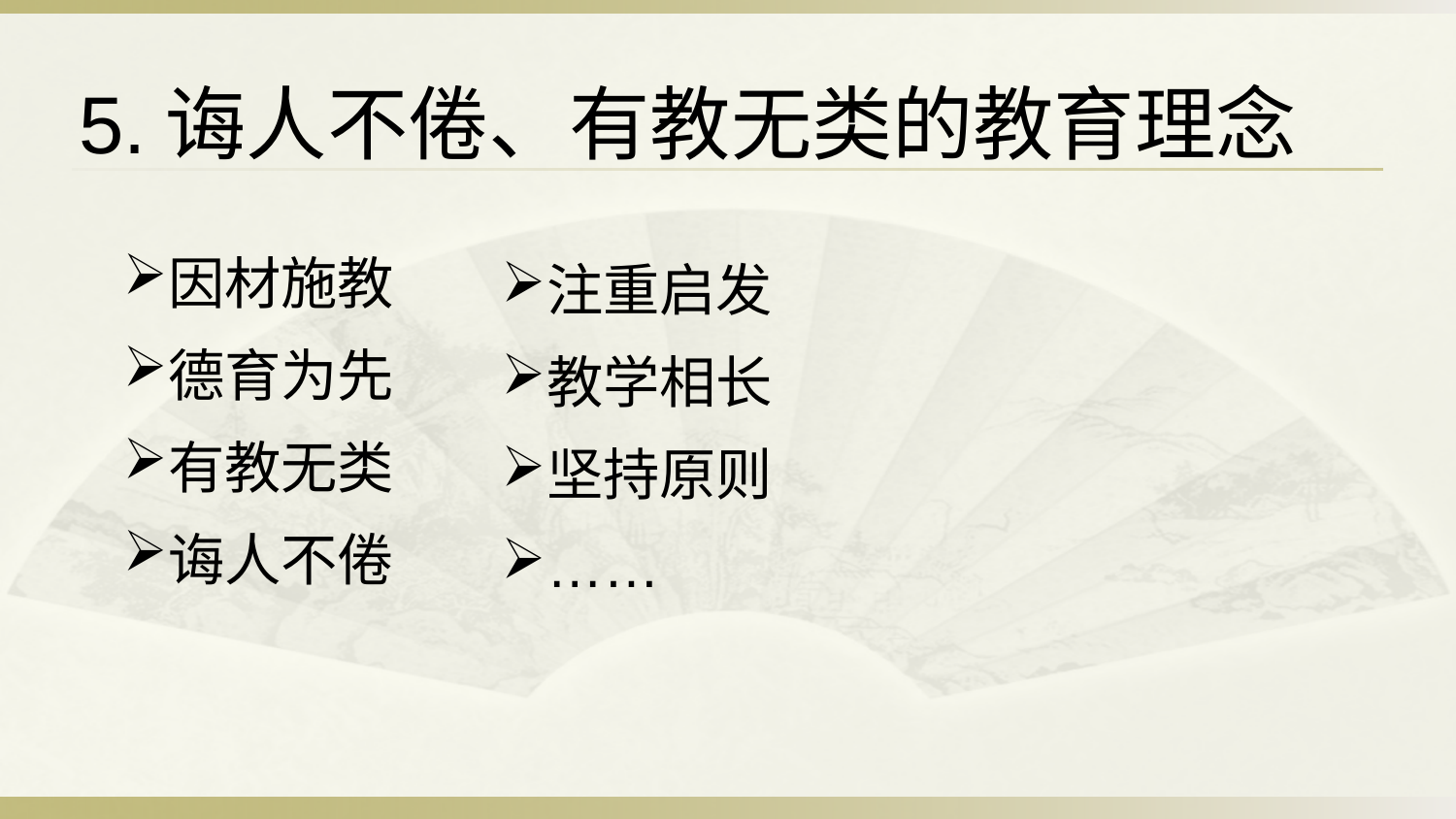

5.诲人不倦、有教无类的教育理念
因材施教
德育为先
有教无类
诲人不倦

注重启发
教学相长
坚持原则
……